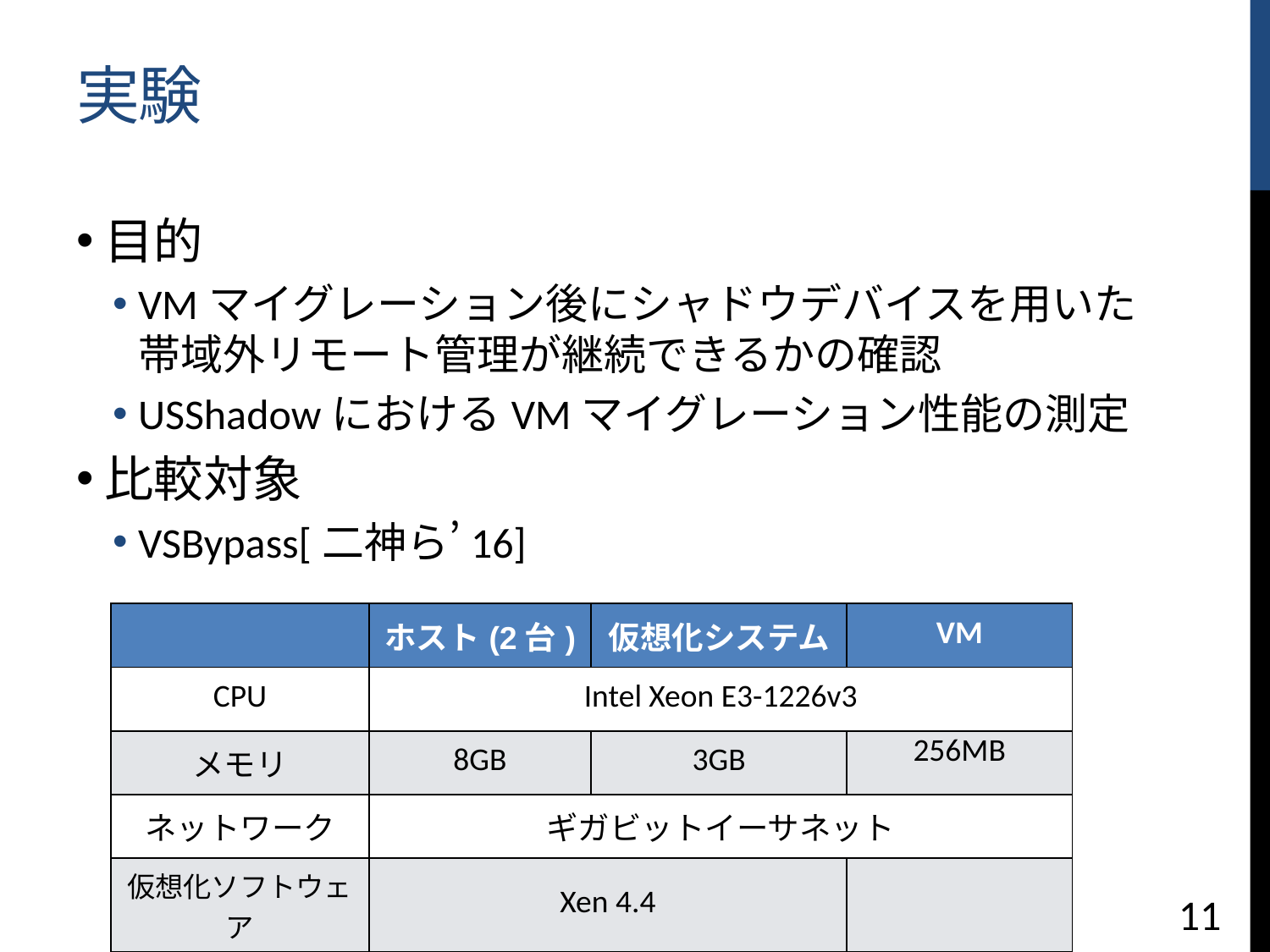

# 実験
目的
VMマイグレーション後にシャドウデバイスを用いた帯域外リモート管理が継続できるかの確認
USShadowにおけるVMマイグレーション性能の測定
比較対象
VSBypass[二神ら’16]

|  | ホスト(2台) | 仮想化システム | VM |
| --- | --- | --- | --- |
| CPU | Intel Xeon E3-1226v3 |  |  |
| メモリ | 8GB | 3GB | 256MB |
| ネットワーク | ギガビットイーサネット |  |  |
| 仮想化ソフトウェア | Xen 4.4 |  |  |
11